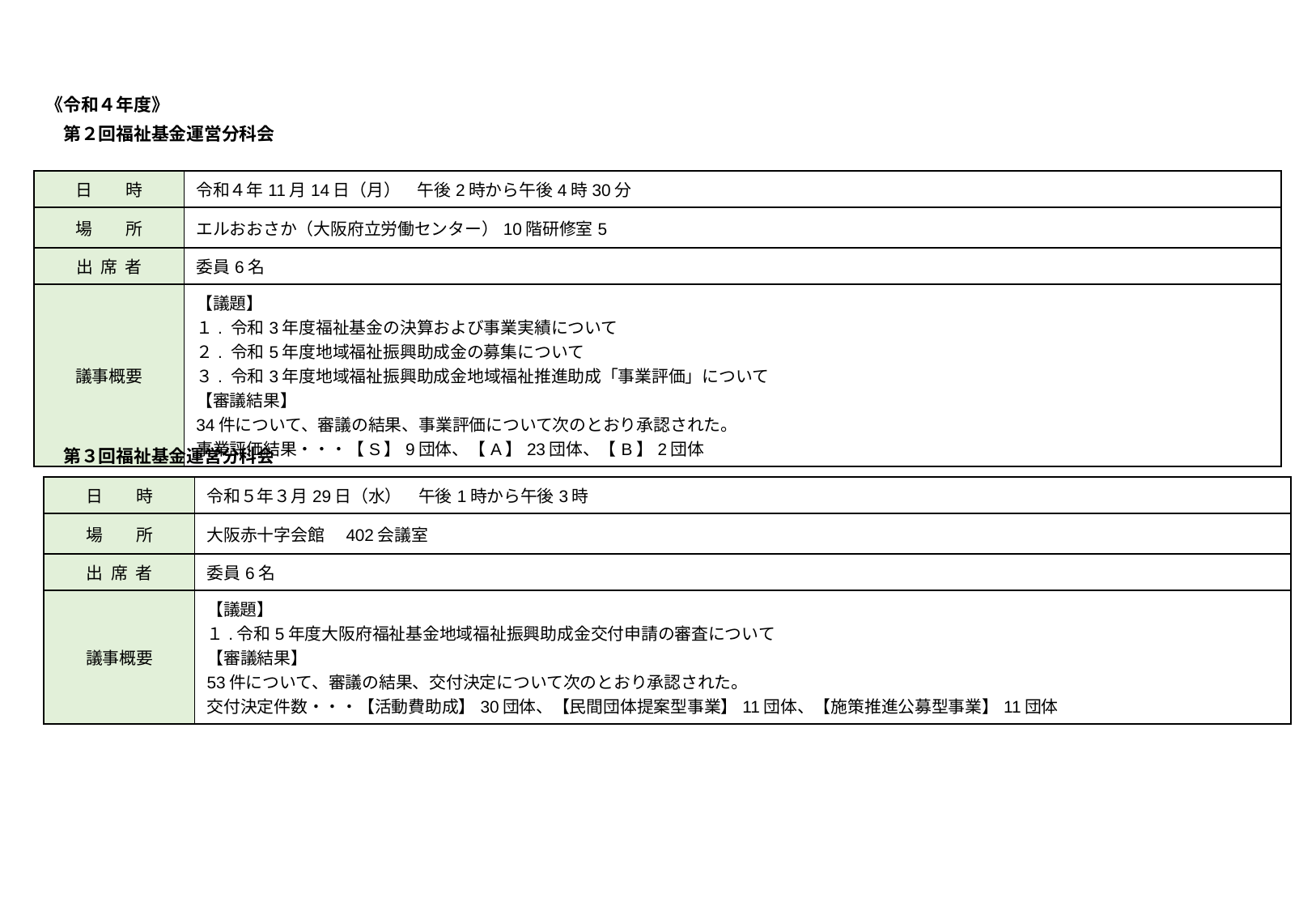

《令和４年度》
　第２回福祉基金運営分科会
| 日　　時 | 令和４年11月14日（月）　午後2時から午後4時30分 |
| --- | --- |
| 場　　所 | エルおおさか（大阪府立労働センター）10階研修室5 |
| 出 席 者 | 委員6名 |
| 議事概要 | 【議題】 １. 令和3年度福祉基金の決算および事業実績について ２. 令和5年度地域福祉振興助成金の募集について ３. 令和3年度地域福祉振興助成金地域福祉推進助成「事業評価」について 【審議結果】 34件について、審議の結果、事業評価について次のとおり承認された。 事業評価結果・・・【S】9団体、【A】23団体、【B】2団体 |
　第３回福祉基金運営分科会
| 日　　時 | 令和５年３月29日（水）　午後1時から午後3時 |
| --- | --- |
| 場　　所 | 大阪赤十字会館　402会議室 |
| 出 席 者 | 委員6名 |
| 議事概要 | 【議題】 １.令和5年度大阪府福祉基金地域福祉振興助成金交付申請の審査について 【審議結果】 53件について、審議の結果、交付決定について次のとおり承認された。 交付決定件数・・・【活動費助成】30団体、【民間団体提案型事業】11団体、【施策推進公募型事業】11団体 |